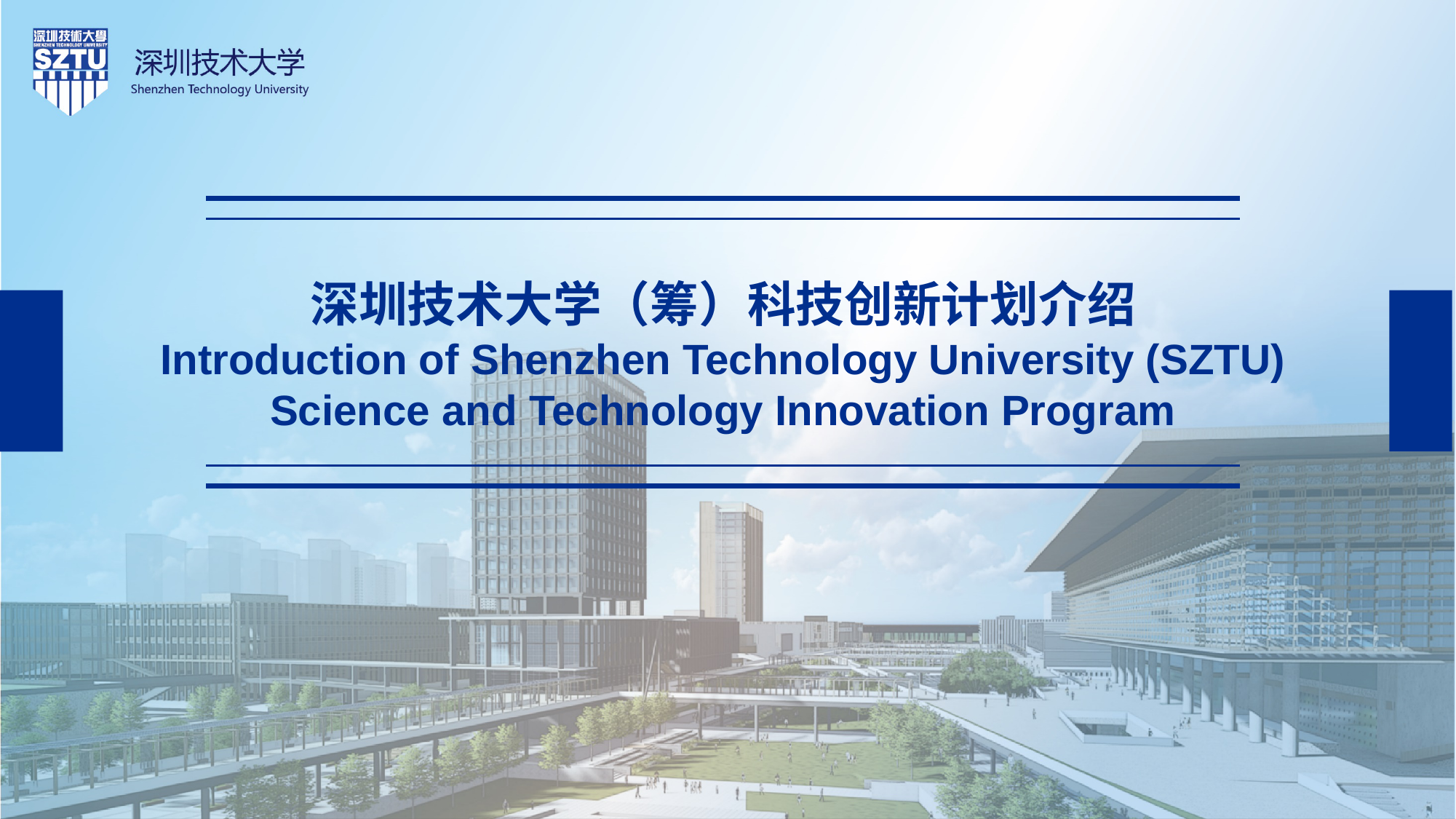

深圳技术大学（筹）科技创新计划介绍
Introduction of Shenzhen Technology University (SZTU) Science and Technology Innovation Program